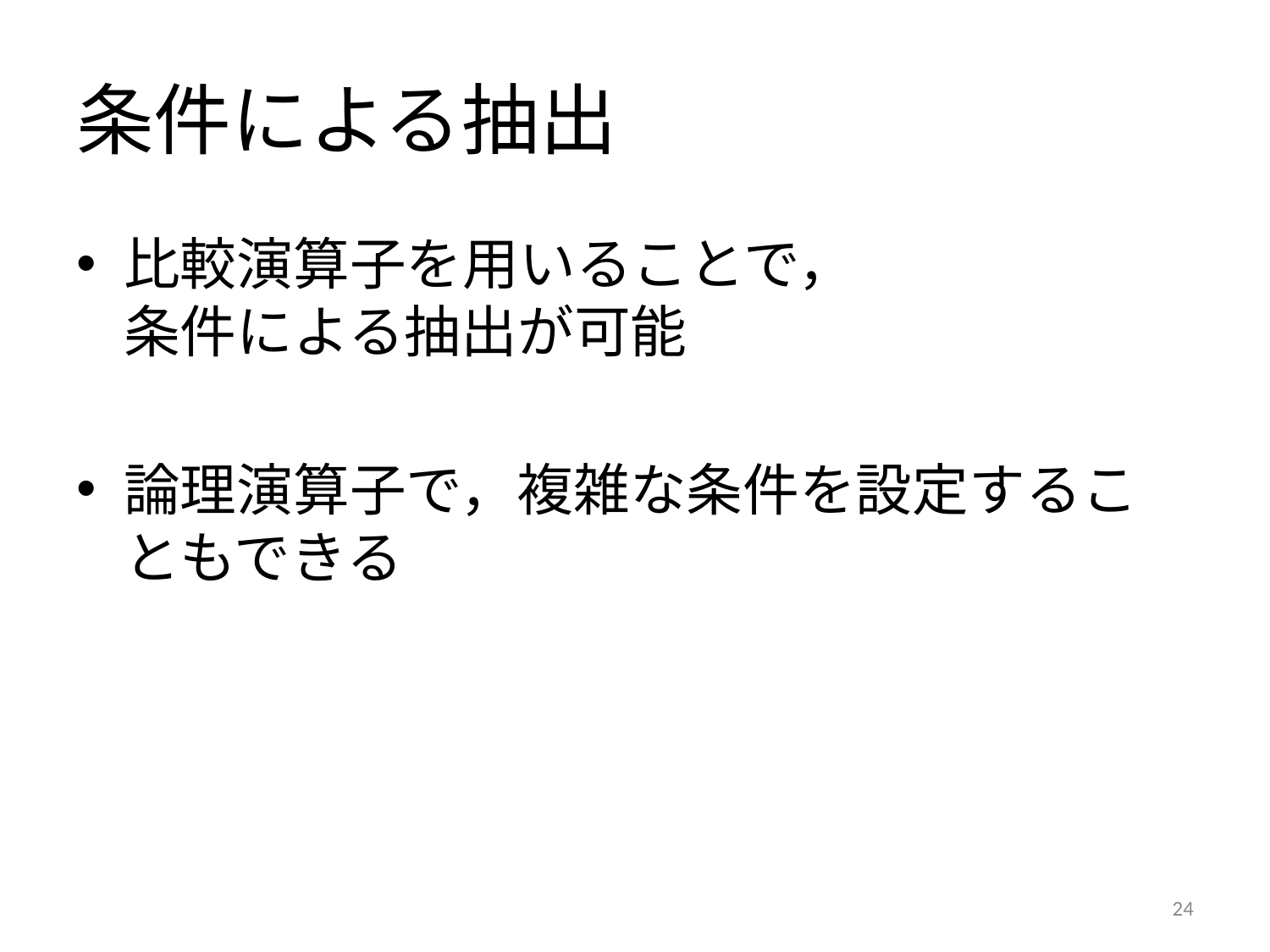

# 条件による抽出
比較演算子を用いることで，
条件による抽出が可能

論理演算子で，複雑な条件を設定することもできる
24